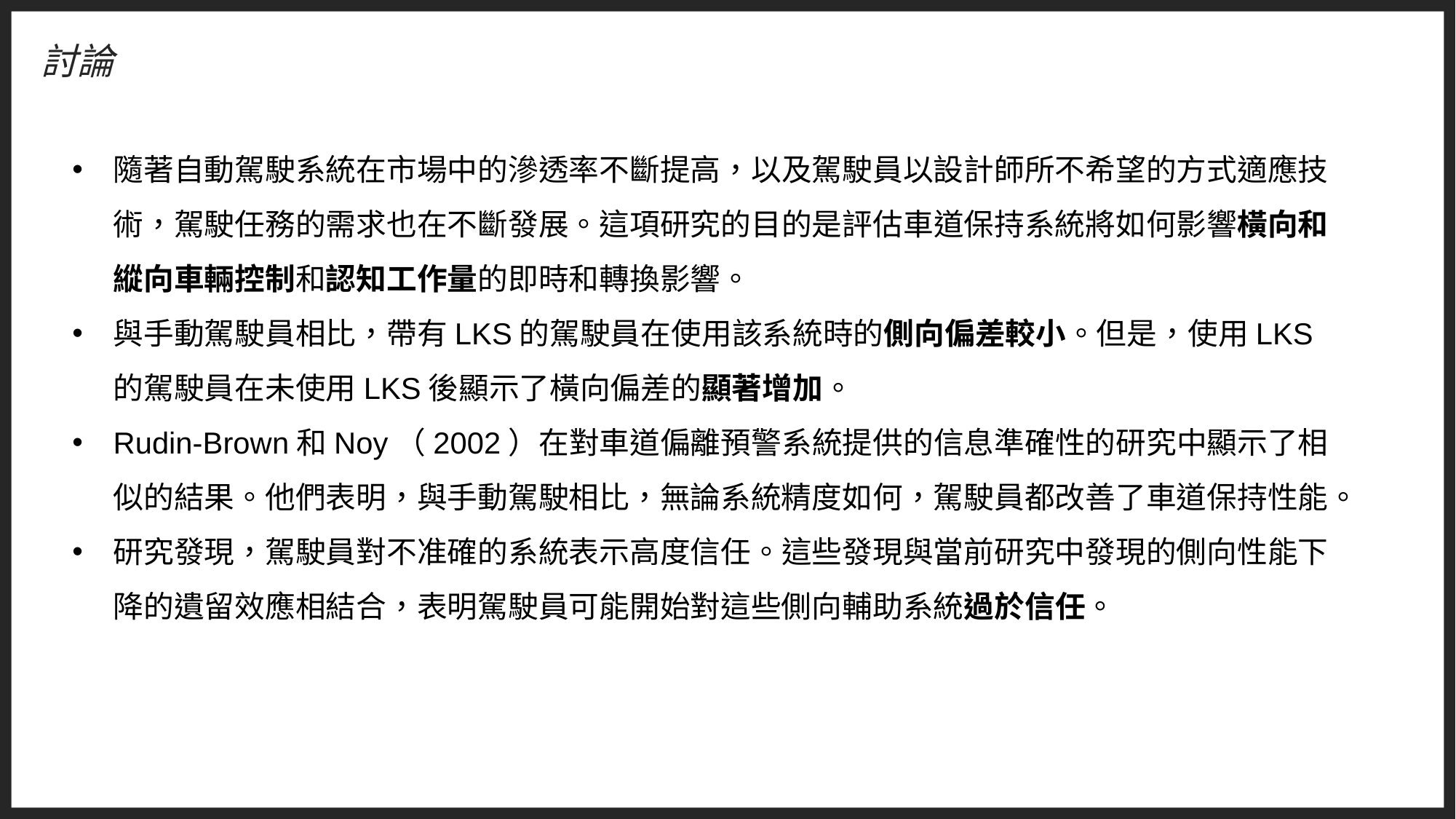

討論
隨著自動駕駛系統在市場中的滲透率不斷提高，以及駕駛員以設計師所不希望的方式適應技術，駕駛任務的需求也在不斷發展。這項研究的目的是評估車道保持系統將如何影響橫向和縱向車輛控制和認知工作量的即時和轉換影響。
與手動駕駛員相比，帶有LKS的駕駛員在使用該系統時的側向偏差較小。但是，使用LKS的駕駛員在未使用LKS後顯示了橫向偏差的顯著增加。
Rudin-Brown和Noy（2002）在對車道偏離預警系統提供的信息準確性的研究中顯示了相似的結果。他們表明，與手動駕駛相比，無論系統精度如何，駕駛員都改善了車道保持性能。
研究發現，駕駛員對不准確的系統表示高度信任。這些發現與當前研究中發現的側向性能下降的遺留效應相結合，表明駕駛員可能開始對這些側向輔助系統過於信任。